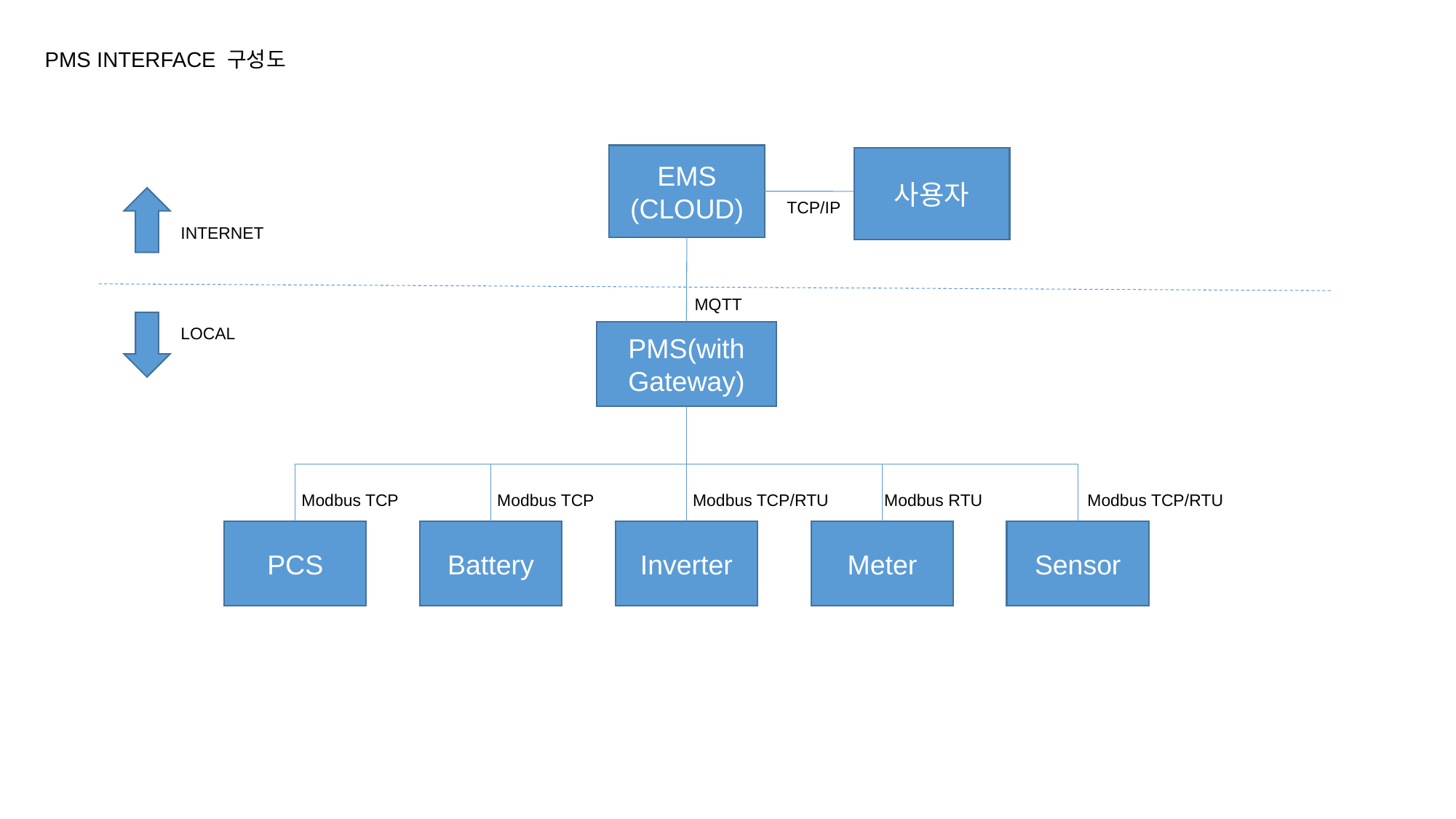

PMS INTERFACE 구성도
EMS
(CLOUD)
사용자
TCP/IP

INTERNET
MQTT
LOCAL

PMS(with Gateway)
Modbus TCP
Modbus TCP
Modbus TCP/RTU
Modbus RTU
Modbus TCP/RTU
PCS
Battery
Inverter
Meter
Sensor